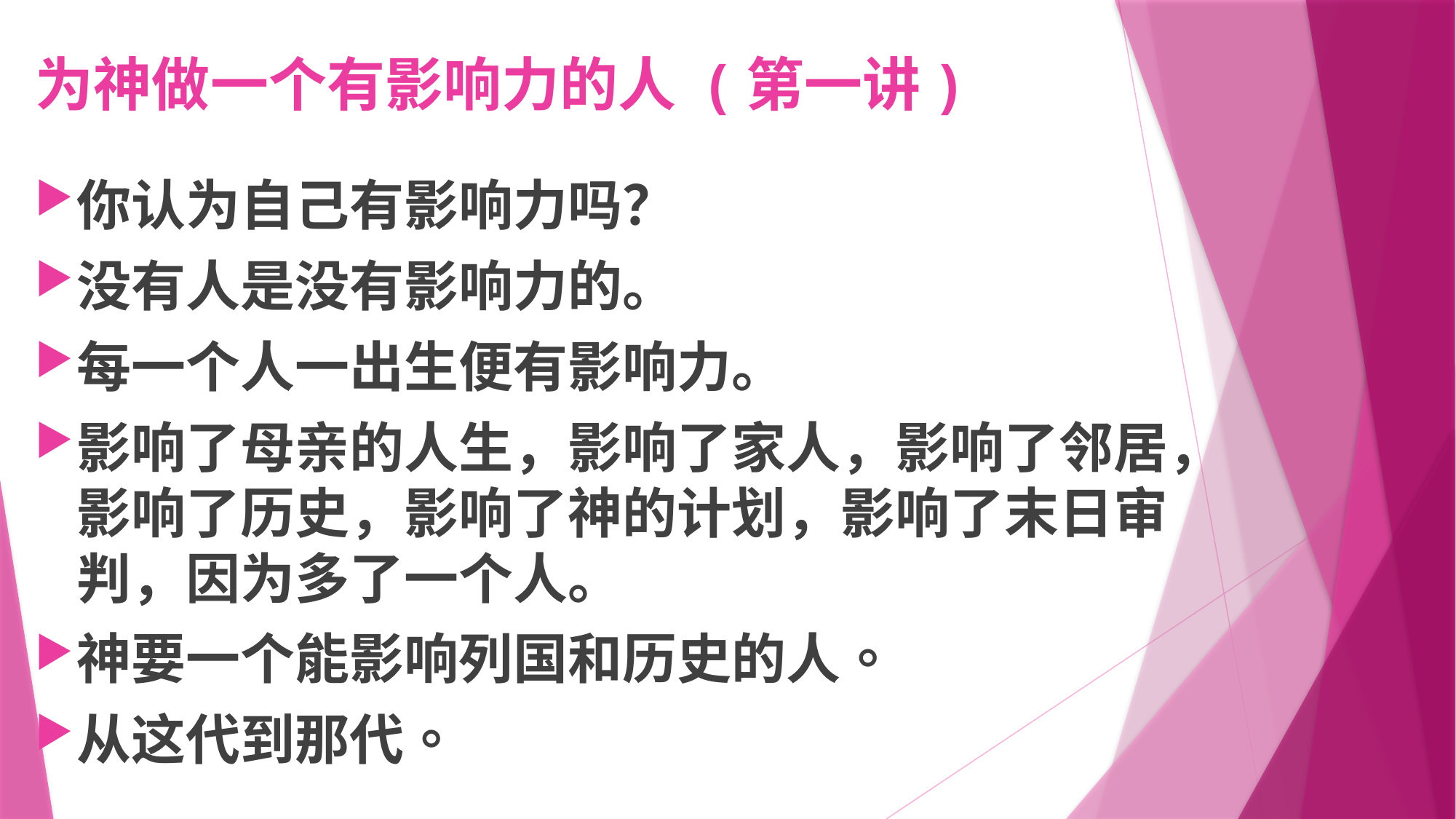

# 为神做一个有影响力的人 (第一讲)
你认为自己有影响力吗？
没有人是没有影响力的。
每一个人一出生便有影响力。
影响了母亲的人生，影响了家人，影响了邻居，影响了历史，影响了神的计划，影响了末日审判，因为多了一个人。
神要一个能影响列国和历史的人。
从这代到那代。